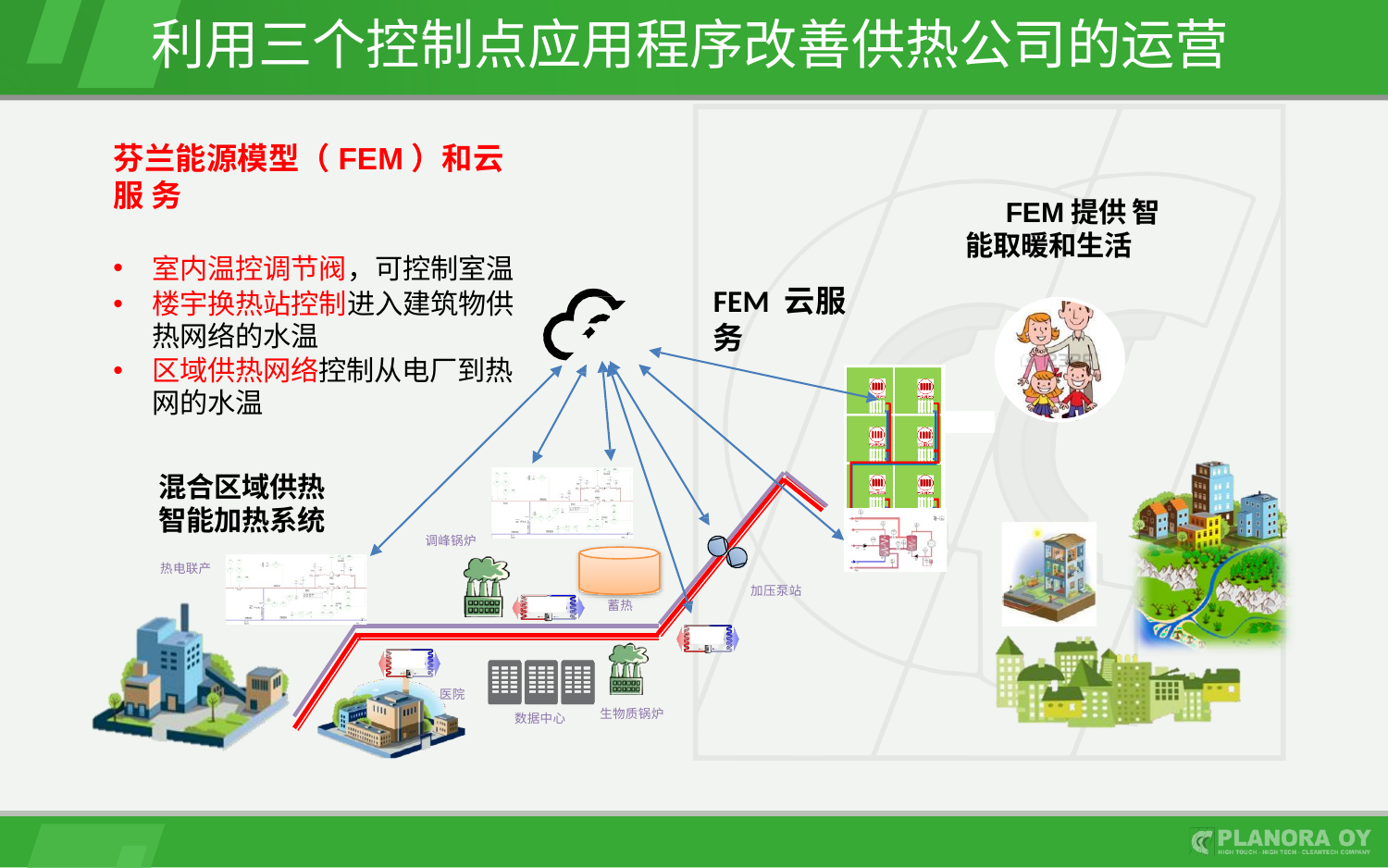

# 利用三个控制点应用程序改善供热公司的运营
芬兰能源模型（FEM）和云服 务
FEM提供 智能取暖和生活
室内温控调节阀，可控制室温
楼宇换热站控制进入建筑物供 热网络的水温
区域供热网络控制从电厂到热 网的水温
FEM 云服务

混合区域供热 智能加热系统

调峰锅炉

热电联产

加压泵站

蓄热

医院
生物质锅炉
数据中心